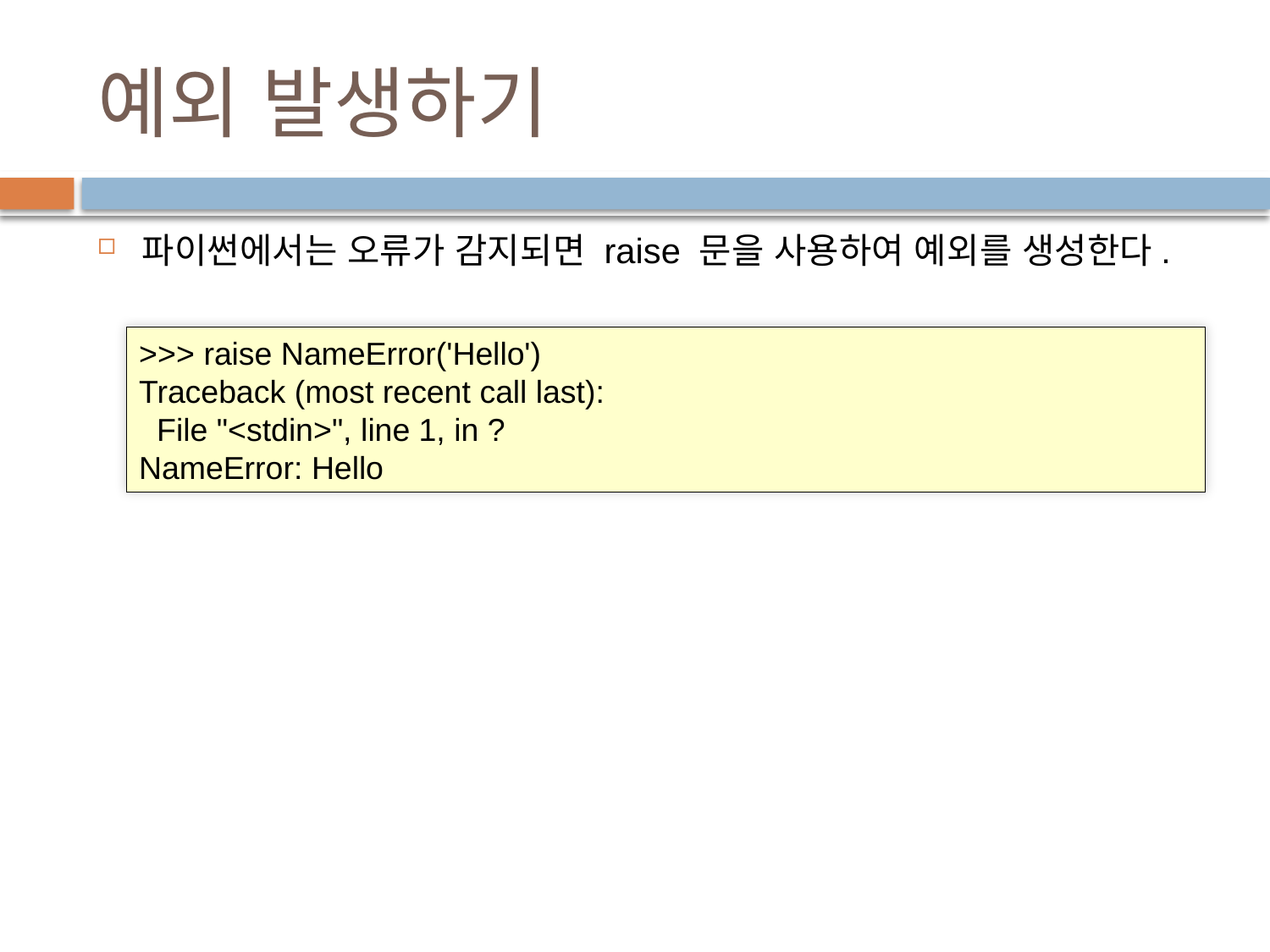

# 예외 발생하기
파이썬에서는 오류가 감지되면 raise 문을 사용하여 예외를 생성한다.

>>> raise NameError('Hello')
Traceback (most recent call last):
  File "<stdin>", line 1, in ?
NameError: Hello